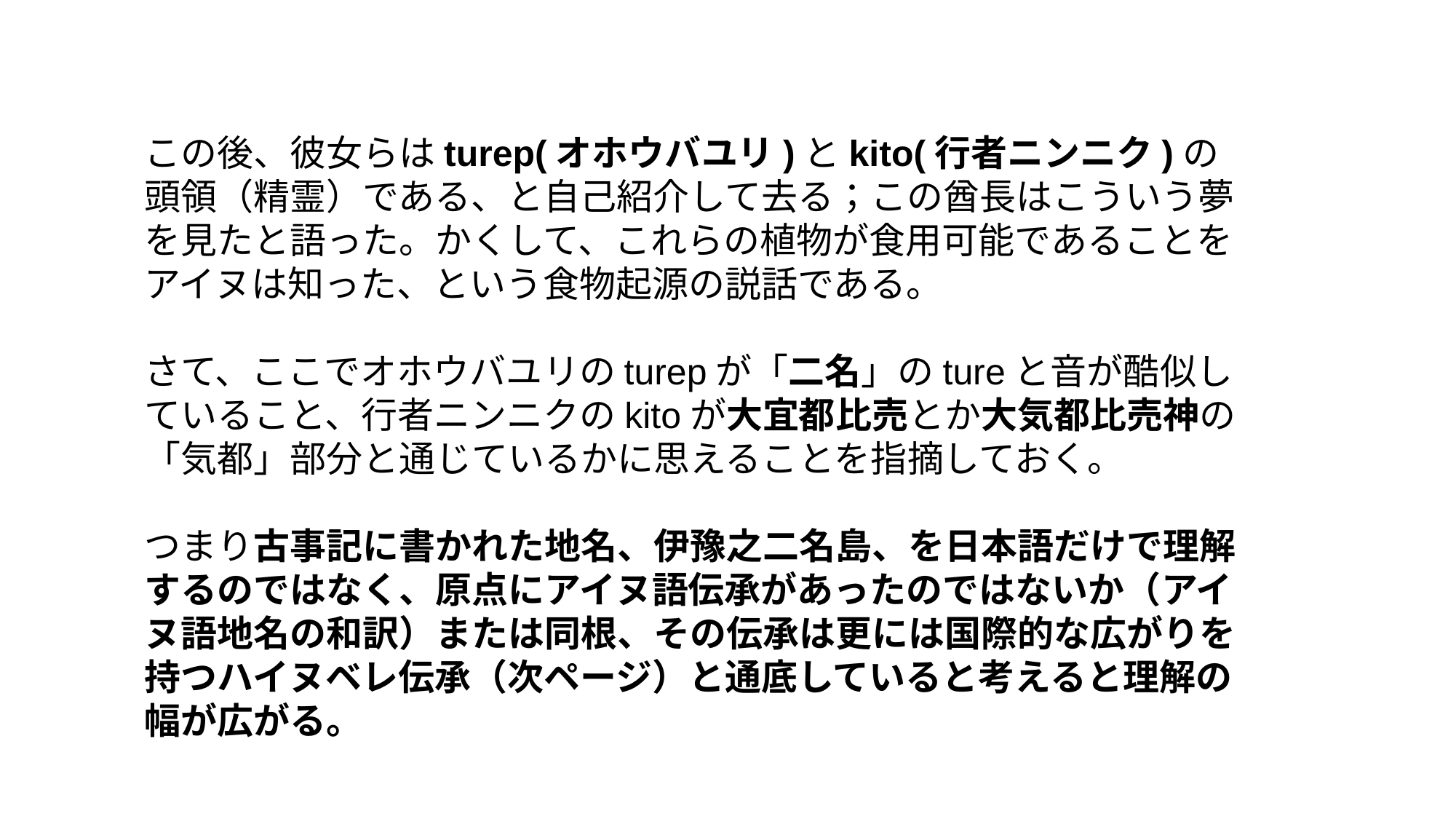

この後、彼女らはturep(オホウバユリ)とkito(行者ニンニク)の頭領（精霊）である、と自己紹介して去る；この酋長はこういう夢を見たと語った。かくして、これらの植物が食用可能であることをアイヌは知った、という食物起源の説話である。

さて、ここでオホウバユリのturepが「二名」のtureと音が酷似していること、行者ニンニクのkitoが大宜都比売とか大気都比売神の「気都」部分と通じているかに思えることを指摘しておく。

つまり古事記に書かれた地名、伊豫之二名島、を日本語だけで理解するのではなく、原点にアイヌ語伝承があったのではないか（アイヌ語地名の和訳）または同根、その伝承は更には国際的な広がりを持つハイヌベレ伝承（次ページ）と通底していると考えると理解の幅が広がる。